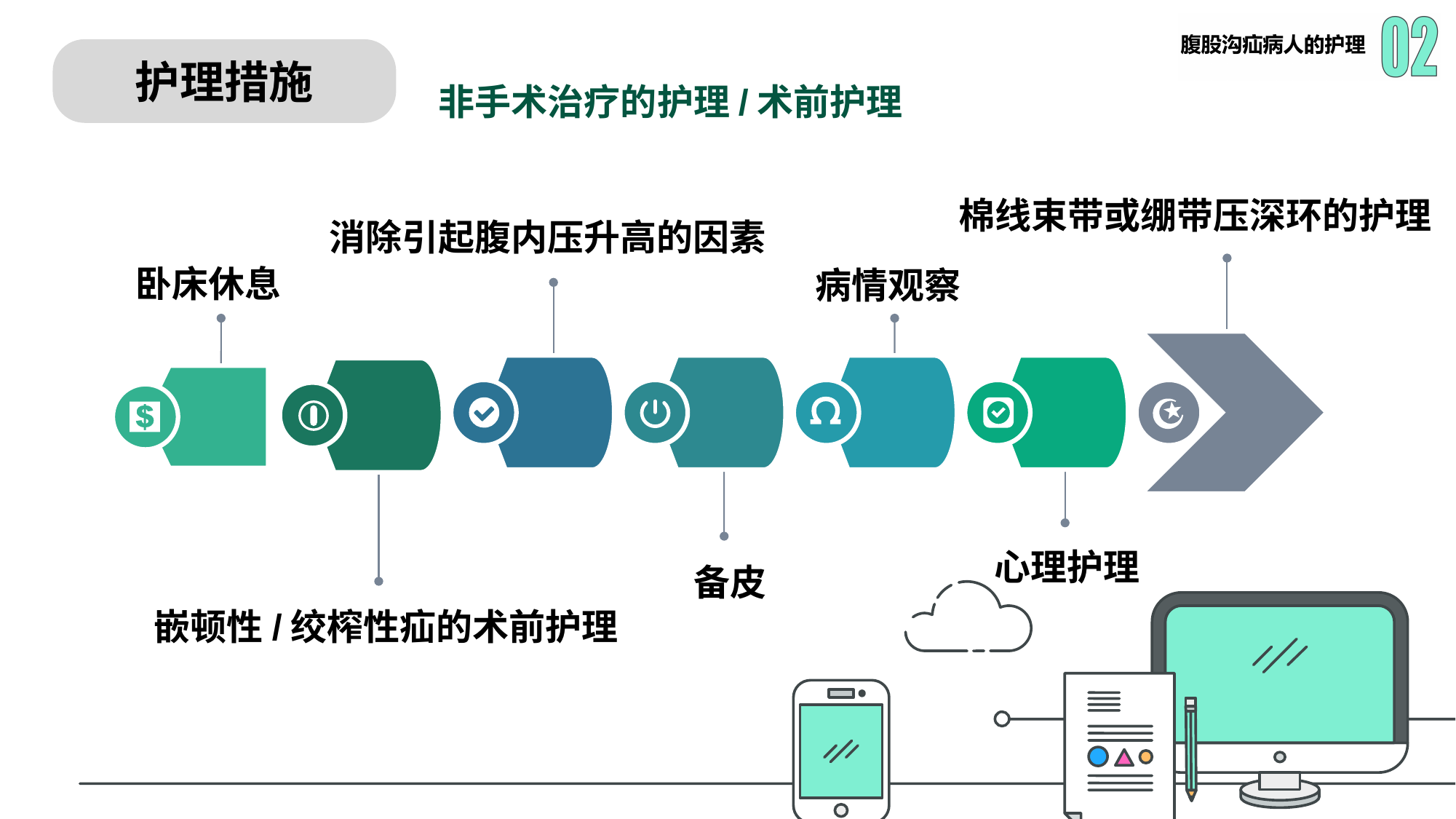

护理措施
非手术治疗的护理/术前护理
棉线束带或绷带压深环的护理
消除引起腹内压升高的因素
卧床休息
病情观察

心理护理
备皮
嵌顿性/绞榨性疝的术前护理